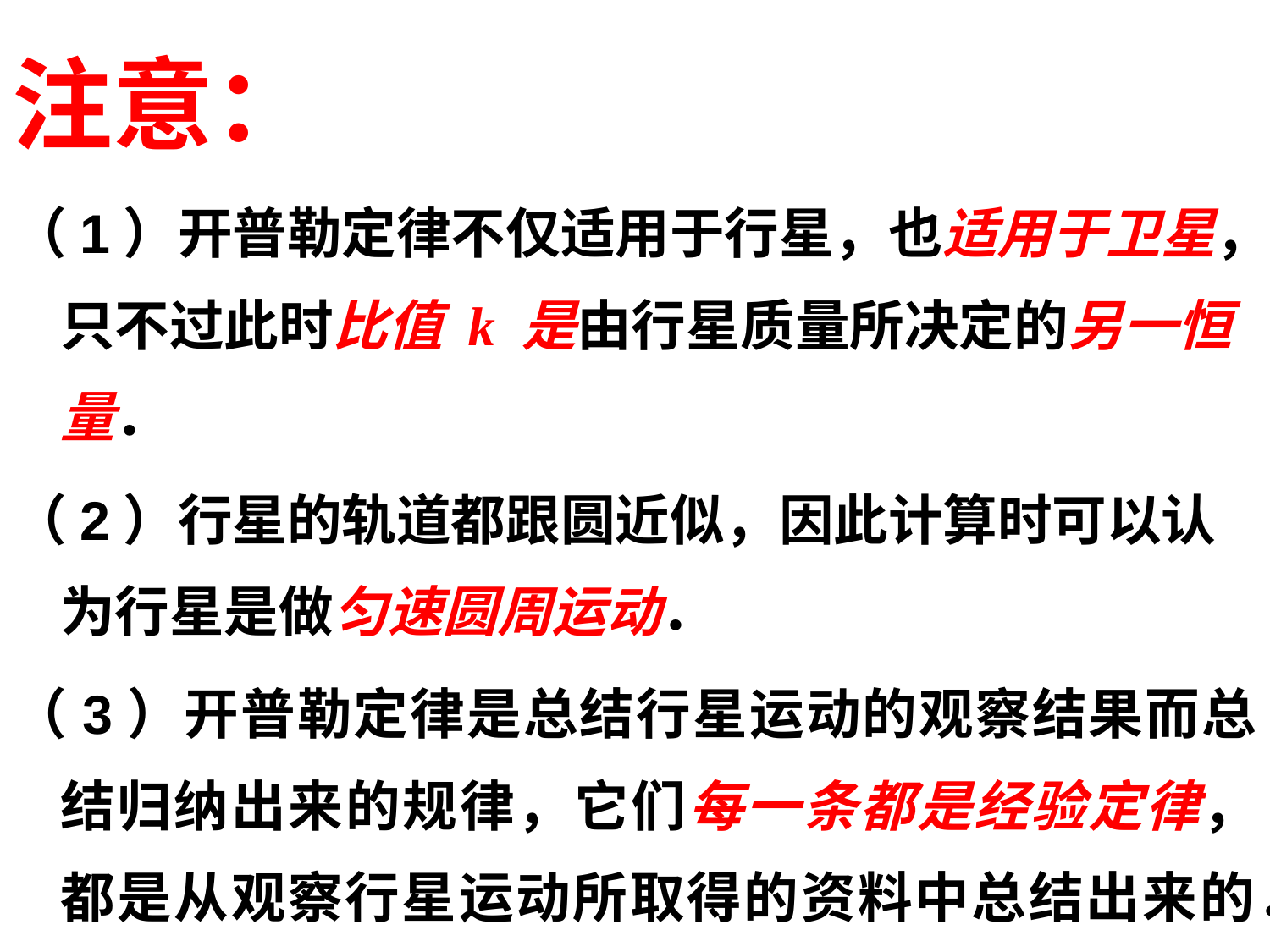

#
注意：
（1）开普勒定律不仅适用于行星，也适用于卫星，只不过此时比值 k 是由行星质量所决定的另一恒量．
（2）行星的轨道都跟圆近似，因此计算时可以认为行星是做匀速圆周运动．
（3）开普勒定律是总结行星运动的观察结果而总结归纳出来的规律，它们每一条都是经验定律，都是从观察行星运动所取得的资料中总结出来的．